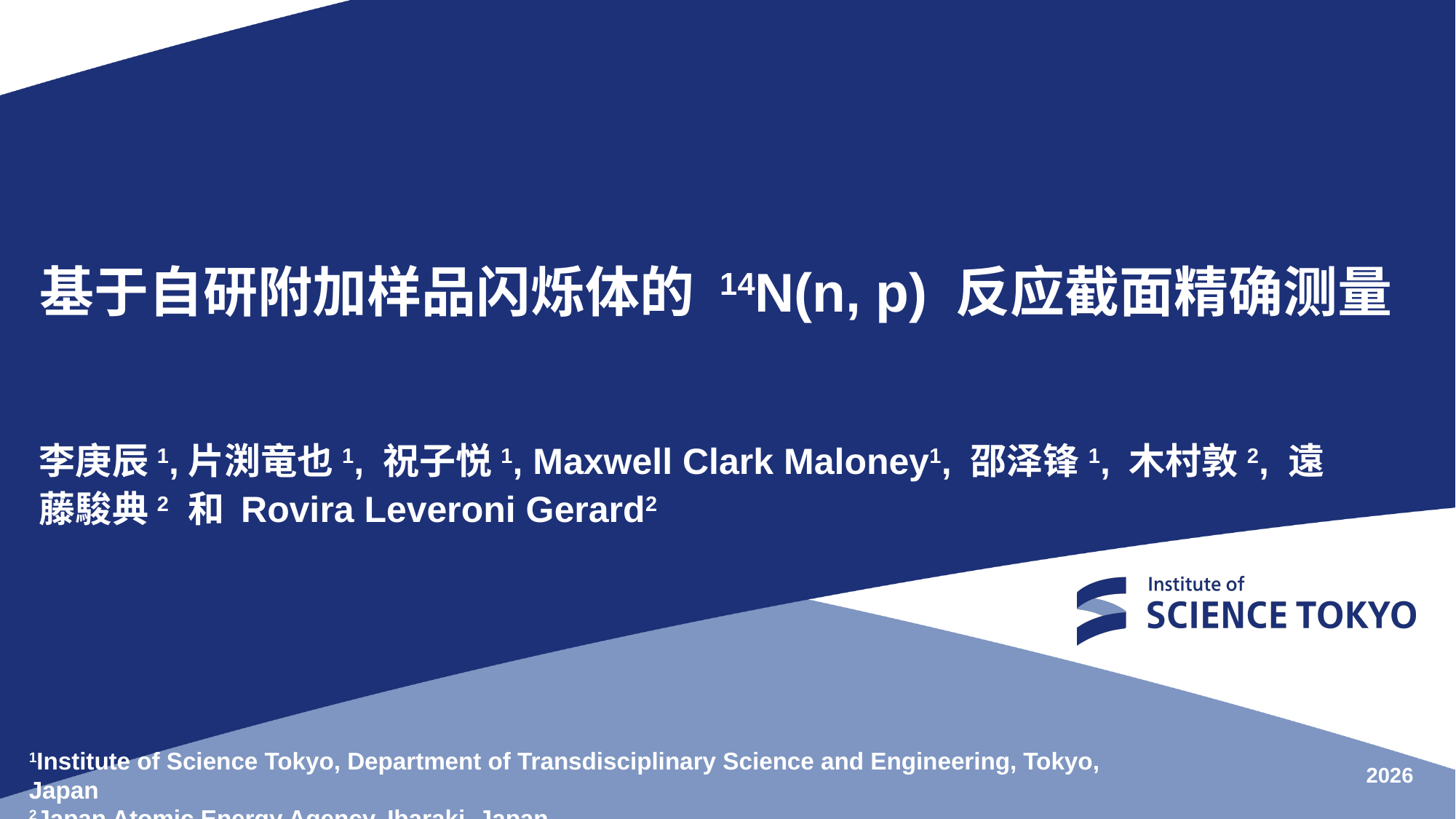

# 基于自研附加样品闪烁体的 14N(n, p) 反应截面精确测量

李庚辰1,片渕竜也1, 祝子悦1, Maxwell Clark Maloney1, 邵泽锋1, 木村敦2, 遠藤駿典2 和 Rovira Leveroni Gerard2

1Institute of Science Tokyo, Department of Transdisciplinary Science and Engineering, Tokyo, Japan
2Japan Atomic Energy Agency, Ibaraki, Japan

2026